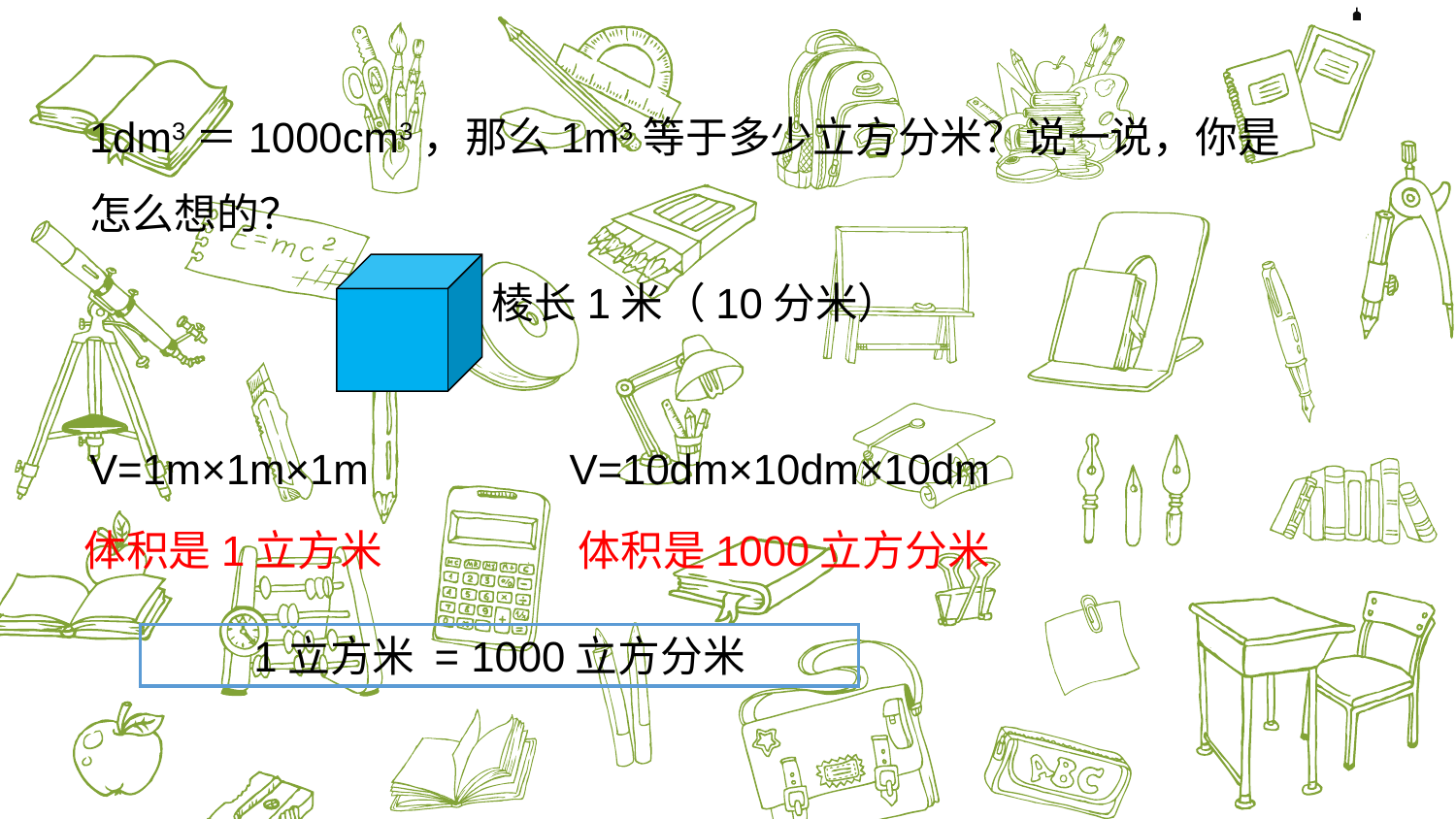

1dm3＝1000cm3，那么1m3等于多少立方分米？说一说，你是怎么想的？

棱长1米（10分米）
V=1m×1m×1m
V=10dm×10dm×10dm
体积是1立方米
体积是1000立方分米
1立方米 = 1000立方分米